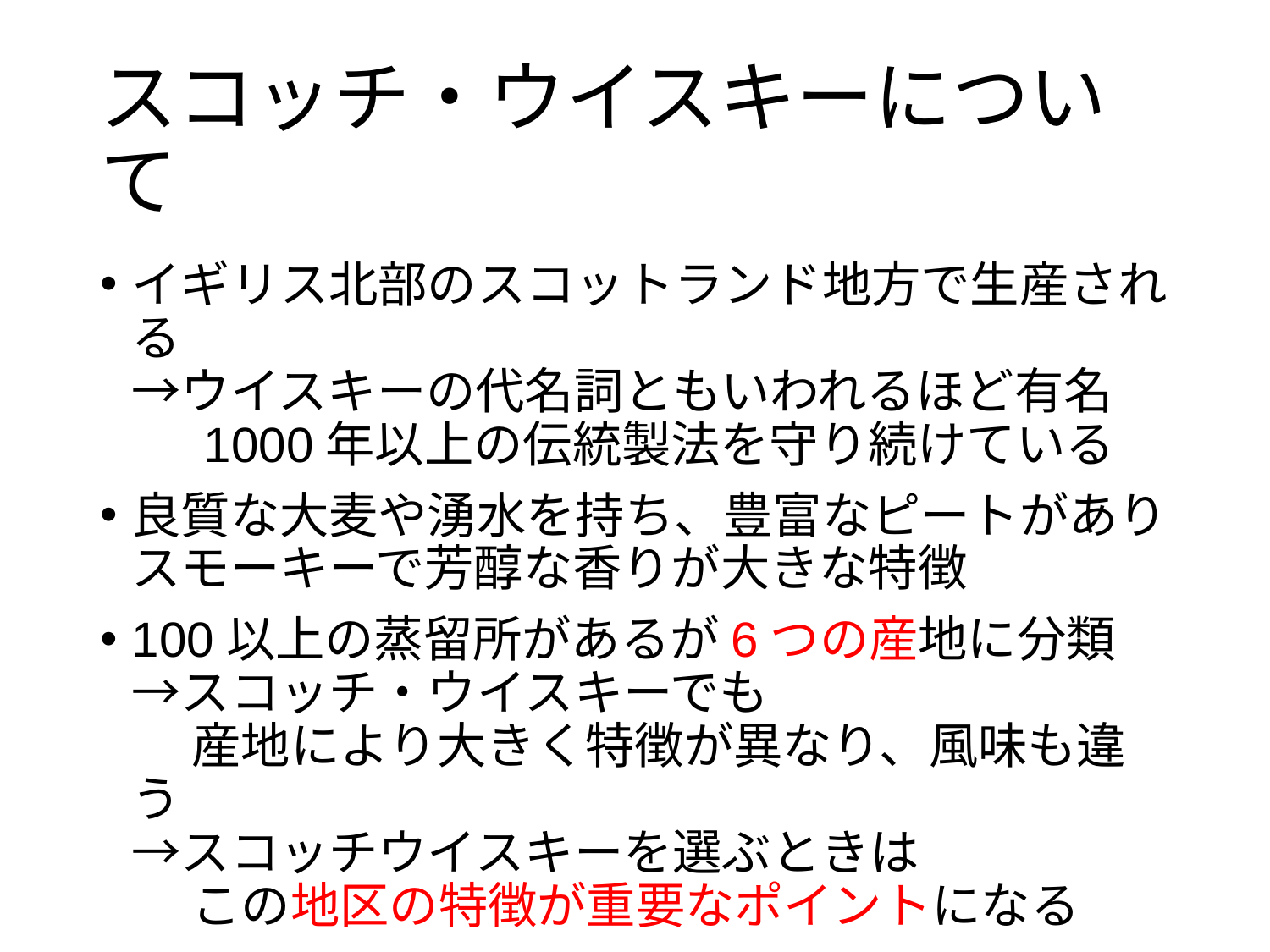

# スコッチ・ウイスキーについて
イギリス北部のスコットランド地方で生産される
→ウイスキーの代名詞ともいわれるほど有名
　 1000年以上の伝統製法を守り続けている
良質な大麦や湧水を持ち、豊富なピートがあり
スモーキーで芳醇な香りが大きな特徴
100以上の蒸留所があるが6つの産地に分類
→スコッチ・ウイスキーでも
　 産地により大きく特徴が異なり、風味も違う
→スコッチウイスキーを選ぶときは
　 この地区の特徴が重要なポイントになる